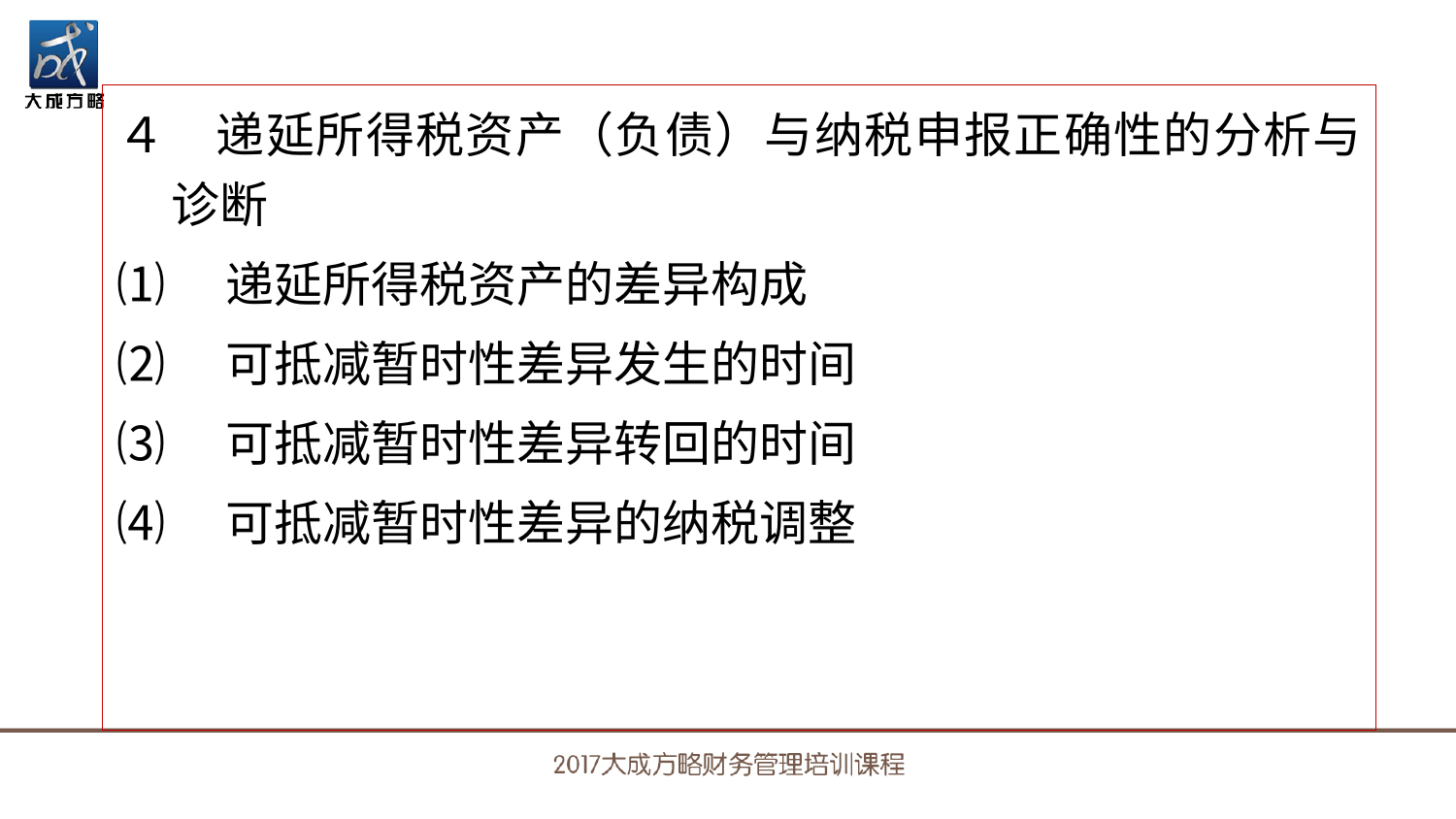

４　递延所得税资产（负债）与纳税申报正确性的分析与诊断
⑴　递延所得税资产的差异构成
⑵　可抵减暂时性差异发生的时间
⑶　可抵减暂时性差异转回的时间
⑷　可抵减暂时性差异的纳税调整